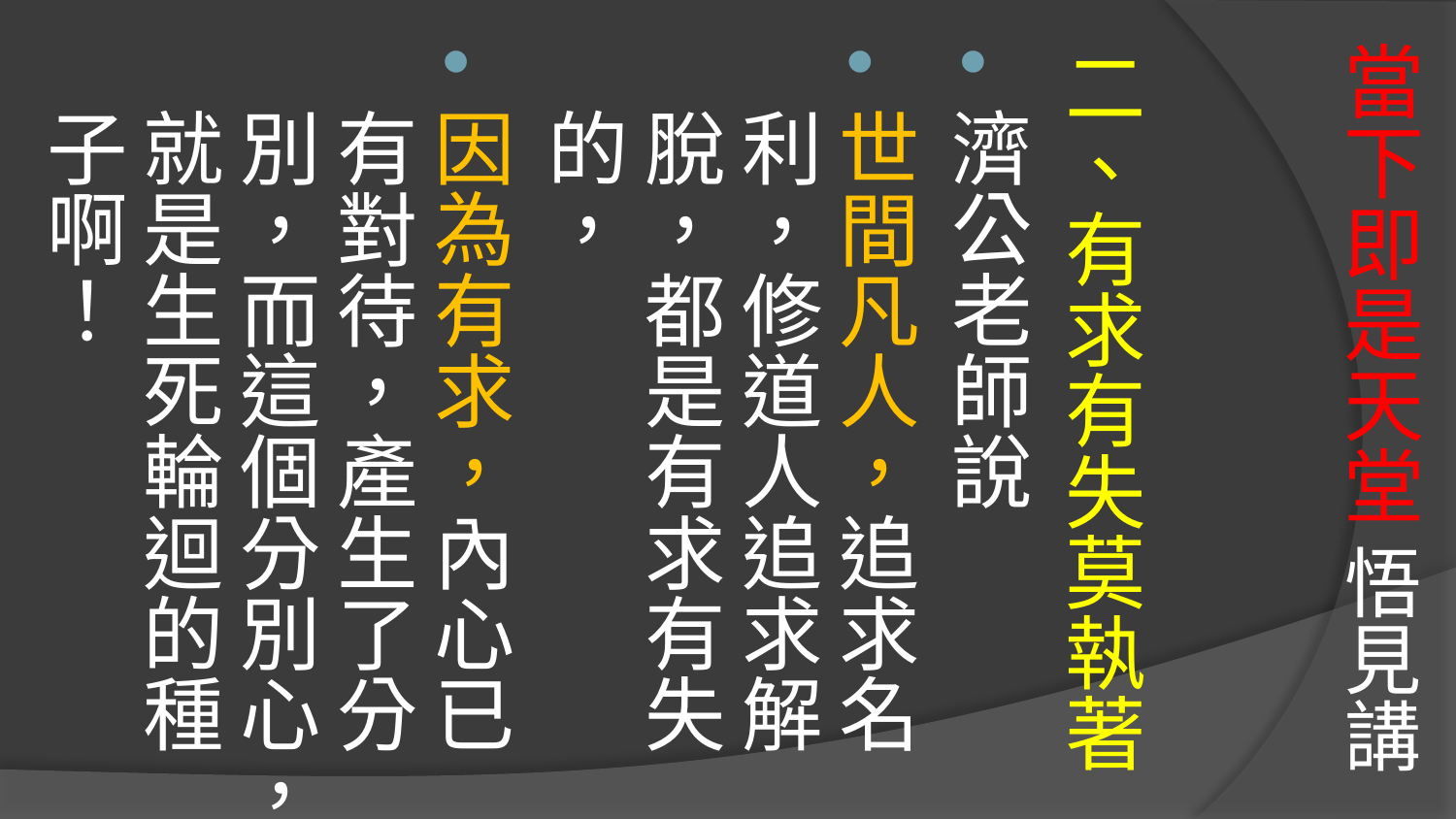

# 當下即是天堂 悟見講
二、有求有失莫執著
濟公老師說
世間凡人，追求名利，修道人追求解脫，都是有求有失的，
因為有求，內心已有對待，產生了分別，而這個分別心，就是生死輪迴的種子啊！